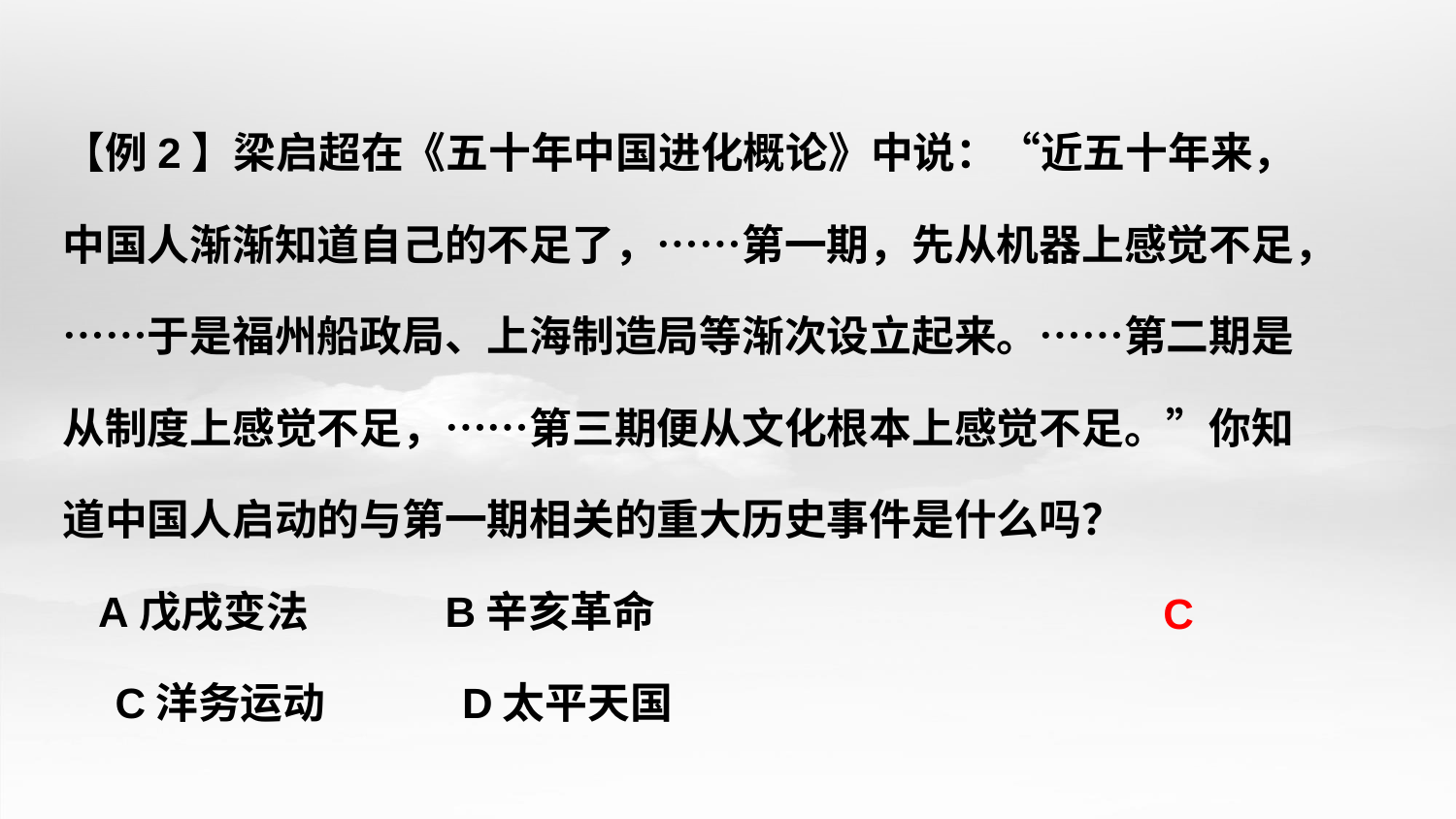

【例2】梁启超在《五十年中国进化概论》中说：“近五十年来，中国人渐渐知道自己的不足了，……第一期，先从机器上感觉不足，……于是福州船政局、上海制造局等渐次设立起来。……第二期是从制度上感觉不足，……第三期便从文化根本上感觉不足。”你知道中国人启动的与第一期相关的重大历史事件是什么吗？
   A戊戌变法             B辛亥革命
　C洋务运动             D太平天国
C